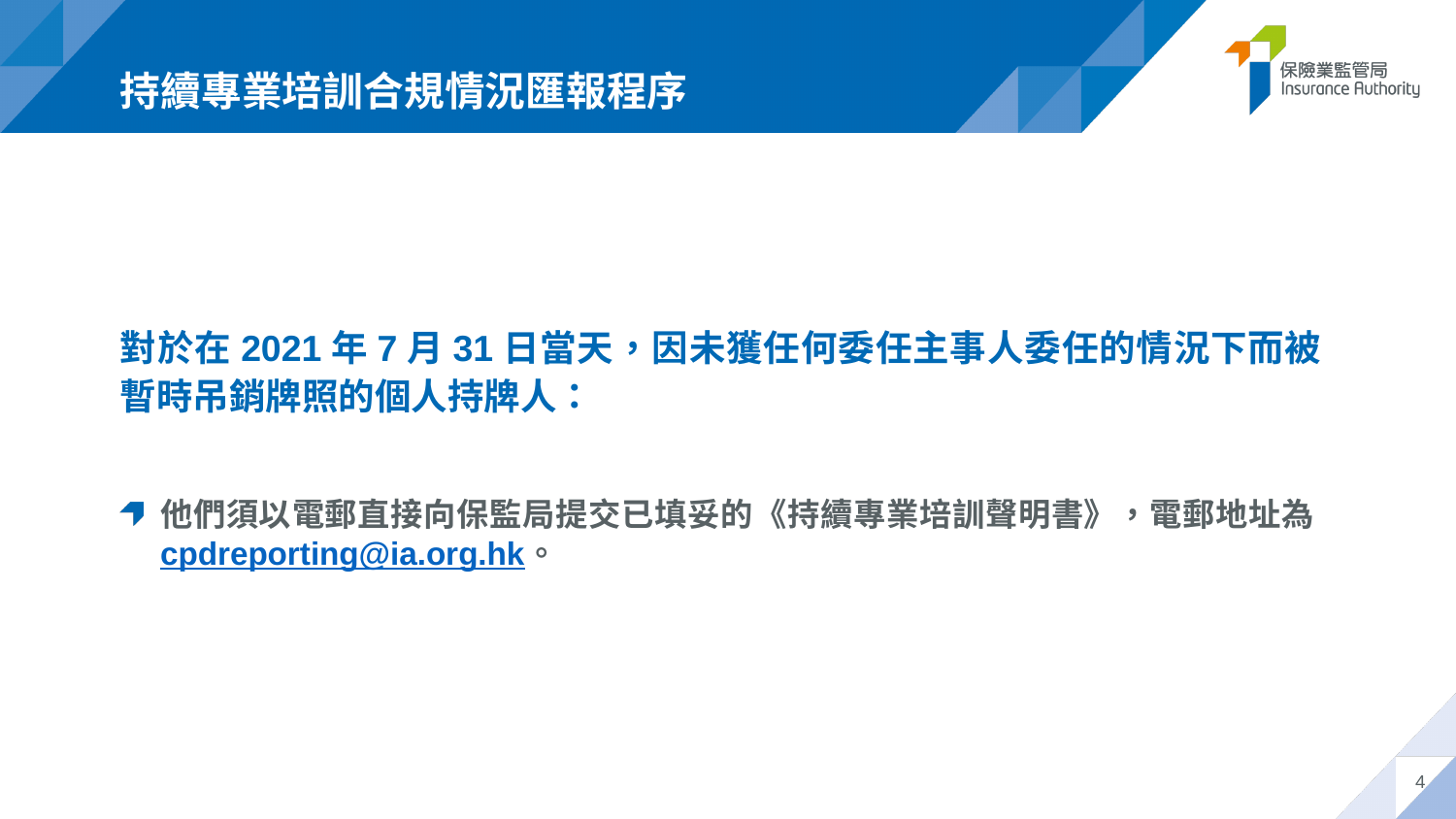

# 持續專業培訓合規情況匯報程序
對於在2021年7月31日當天，因未獲任何委任主事人委任的情況下而被暫時吊銷牌照的個人持牌人：
他們須以電郵直接向保監局提交已填妥的《持續專業培訓聲明書》，電郵地址為cpdreporting@ia.org.hk。
4